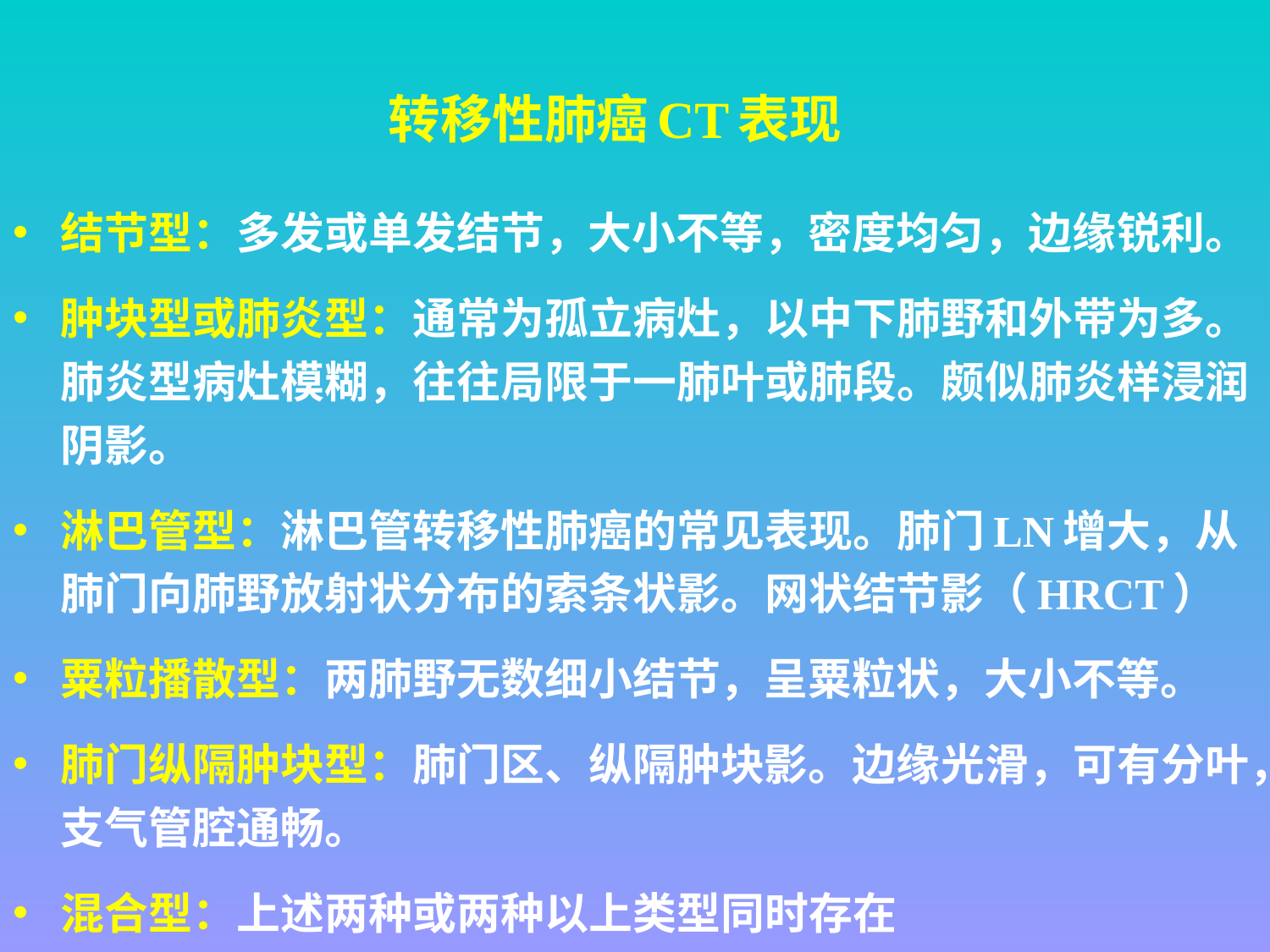

# 转移性肺癌CT表现
结节型：多发或单发结节，大小不等，密度均匀，边缘锐利。
肿块型或肺炎型：通常为孤立病灶，以中下肺野和外带为多。肺炎型病灶模糊，往往局限于一肺叶或肺段。颇似肺炎样浸润阴影。
淋巴管型：淋巴管转移性肺癌的常见表现。肺门LN增大，从肺门向肺野放射状分布的索条状影。网状结节影（HRCT）
粟粒播散型：两肺野无数细小结节，呈粟粒状，大小不等。
肺门纵隔肿块型：肺门区、纵隔肿块影。边缘光滑，可有分叶，支气管腔通畅。
混合型：上述两种或两种以上类型同时存在